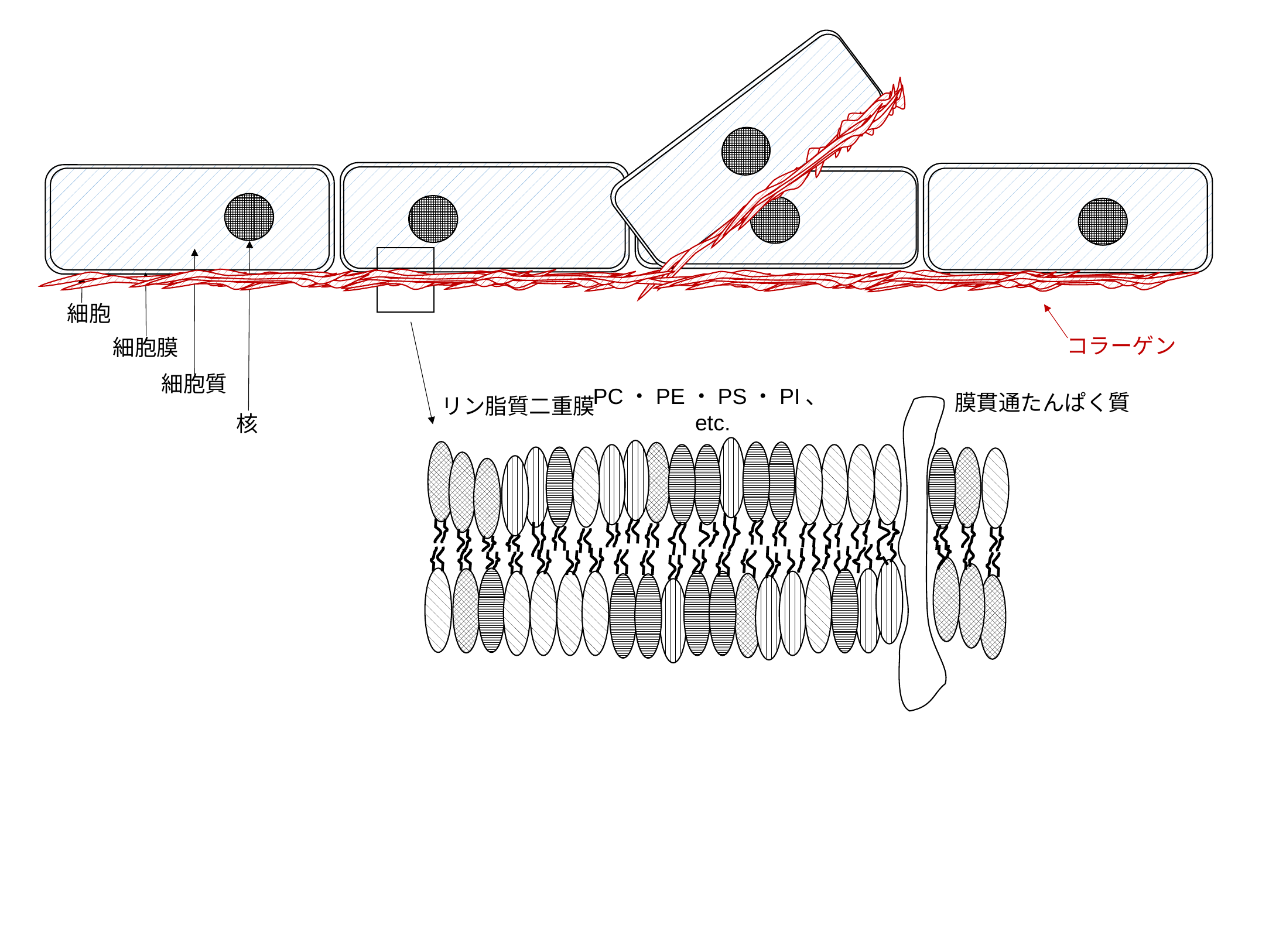

細胞
細胞膜
細胞質
核

コラーゲン
リン脂質二重膜
PC・PE・PS・PI、etc.
膜貫通たんぱく質